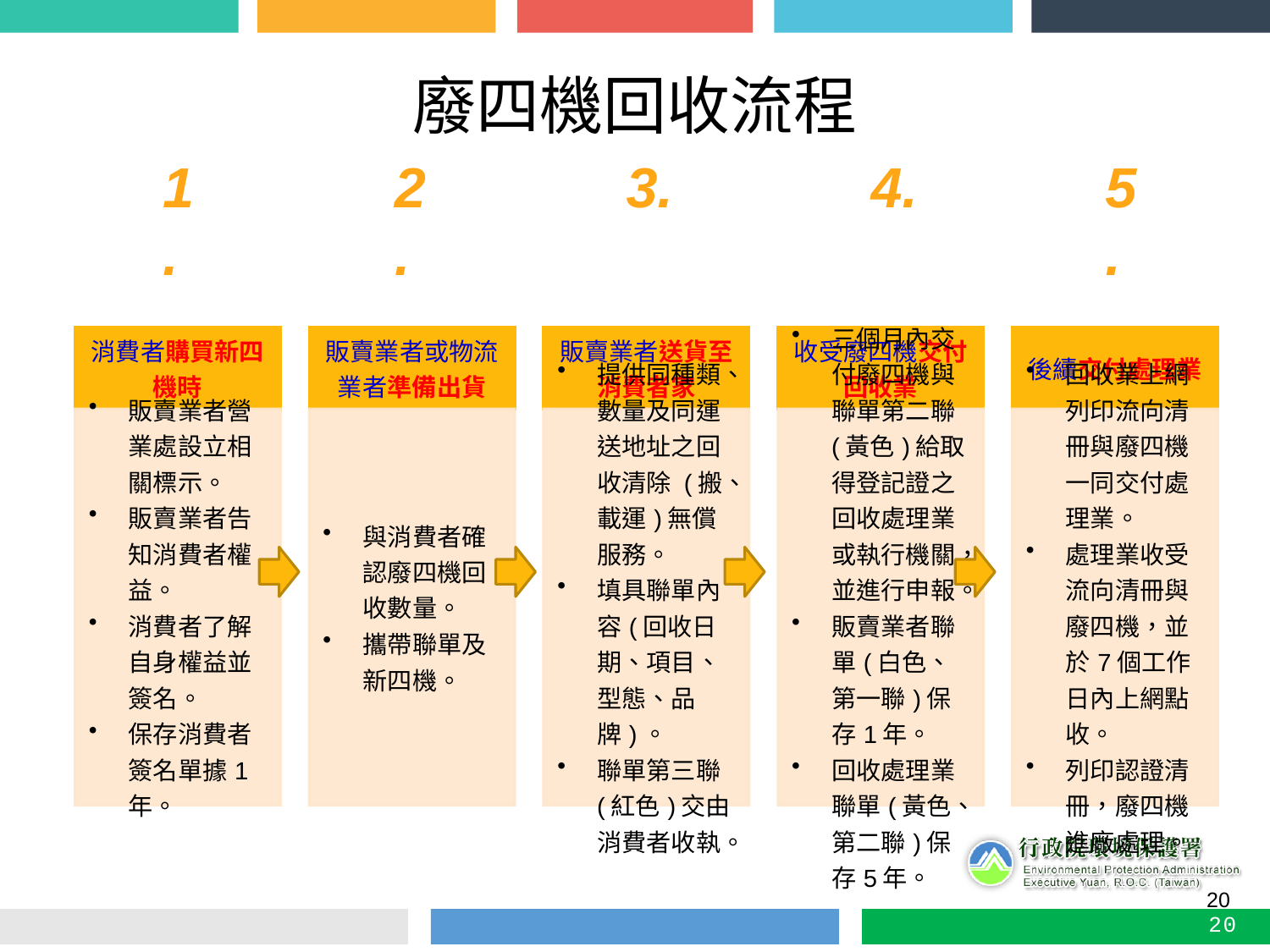

20
# 廢四機回收流程
1.
2.
3.
4.
5.
消費者購買新四機時
販賣業者營業處設立相關標示。
保存消費者簽名單據1年。
販賣業者或物流業者準備出貨
與消費者確認廢四機回收數量。
攜帶聯單及新四機。
填具聯單內容(回收日期、項目、型態、品牌)。
消費者了解自身權益並簽名。
販賣業者告知消費者權益。
聯單第三聯(紅色)交由消費者收執。
後續交付處理業
回收處理業聯單(黃色、第二聯)保存5年。
販賣業者聯單(白色、第一聯)保存1年。
回收業上網列印流向清冊與廢四機一同交付處理業。
處理業收受流向清冊與廢四機，並於7個工作日內上網點收。
列印認證清冊，廢四機進廠處理。

20